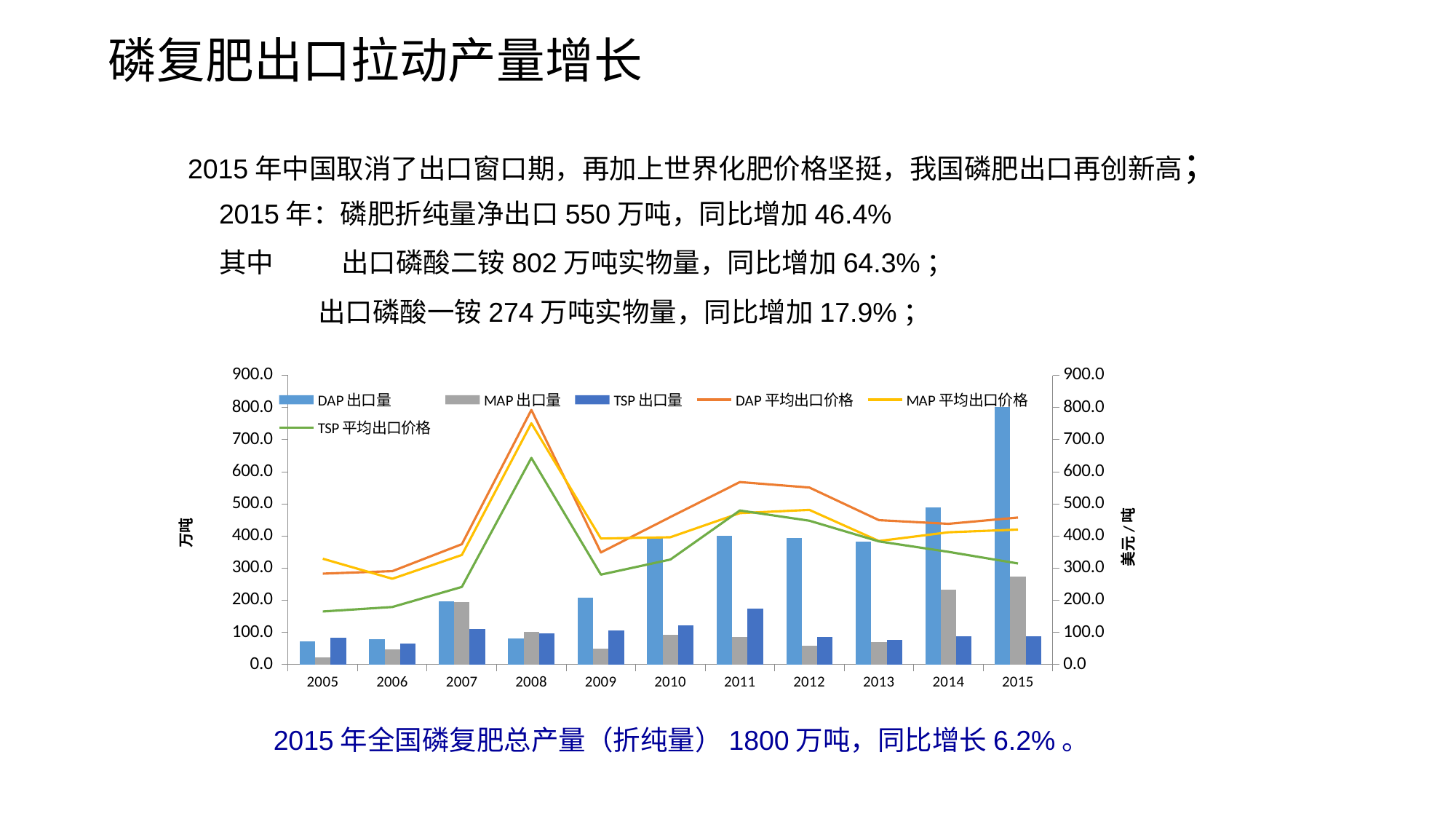

# 磷复肥出口拉动产量增长
             2015年中国取消了出口窗口期，再加上世界化肥价格坚挺，我国磷肥出口再创新高；

2015年：磷肥折纯量净出口550万吨，同比增加46.4%
其中           出口磷酸二铵802万吨实物量，同比增加64.3%；
               出口磷酸一铵274万吨实物量，同比增加17.9%；

### Chart

| Category |  |  |  |  |  |  |
|---|---|---|---|---|---|---|
| 2005 | 71.79854829999998 | 21.67544919999999 | 84.05285299999979 | 282.88663880965964 | 329.3661844848872 | 165.26779882177215 |
| 2006 | 78.59756100000003 | 47.501422 | 64.777965 | 290.64273381205896 | 267.0764256278476 | 179.19534829474756 |
| 2007 | 197.14362939999998 | 193.4294101 | 110.5480706 | 374.6266629298447 | 340.98863231760333 | 241.6784829892816 |
| 2008 | 81.6917566 | 101.60875479999979 | 98.2424133 | 792.4570457822639 | 750.9729771828677 | 643.1883712693829 |
| 2009 | 207.3052599 | 49.62991000000013 | 107.34589960000002 | 348.8728444945743 | 392.18029007104786 | 279.8798418193161 |
| 2010 | 398.80193769999994 | 93.50091689999998 | 121.29057 | 459.1882250024484 | 396.2876325547568 | 326.7909500301631 |
| 2011 | 401.7514805 | 86.47940079999998 | 173.255999 | 567.9989281333834 | 471.362775677327 | 479.5652466844741 |
| 2012 | 393.39872289999994 | 59.47592810000001 | 85.29543 | 550.9458978469908 | 481.43591558346765 | 447.79023448266685 |
| 2013 | 382.0 | 70.9 | 77.6 | 449.4 | 384.5 | 383.3 |
| 2014 | 488.2 | 232.5 | 88.0 | 438.0 | 411.6 | 350.8 |
| 2015 | 802.0 | 274.2 | 87.6 | 457.6 | 420.0 | 314.7 |
2015年全国磷复肥总产量（折纯量）1800万吨，同比增长6.2%。